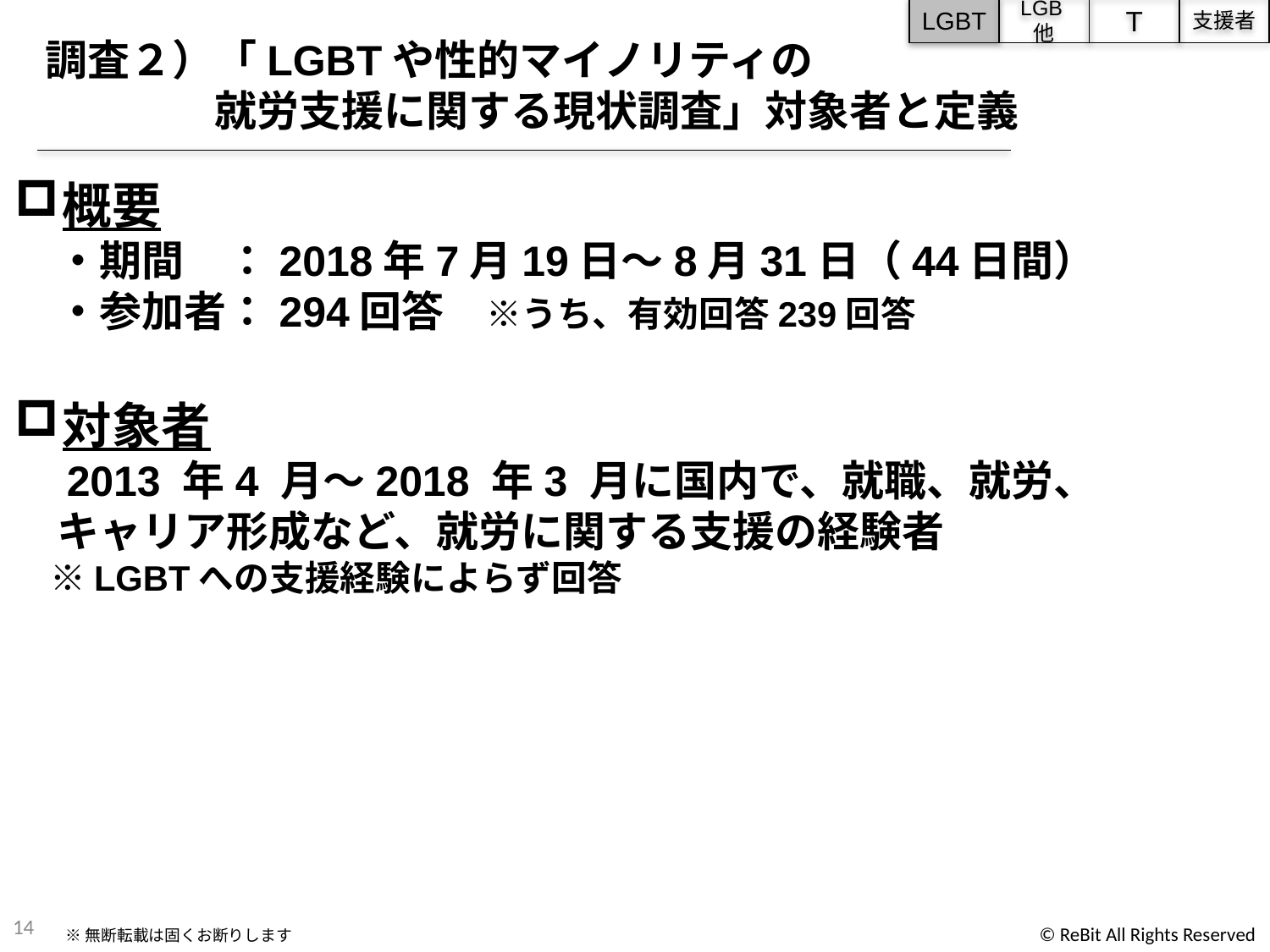

LGBT
LGB他
T
支援者

調査２）「LGBTや性的マイノリティの
　　　　就労支援に関する現状調査」対象者と定義
概要
　・期間　：2018年7月19日〜8月31日（44日間）
　・参加者：294回答　※うち、有効回答239回答

対象者
　 2013 年4 月〜2018 年3 月に国内で、就職、就労、
　キャリア形成など、就労に関する支援の経験者
　※LGBTへの支援経験によらず回答

14